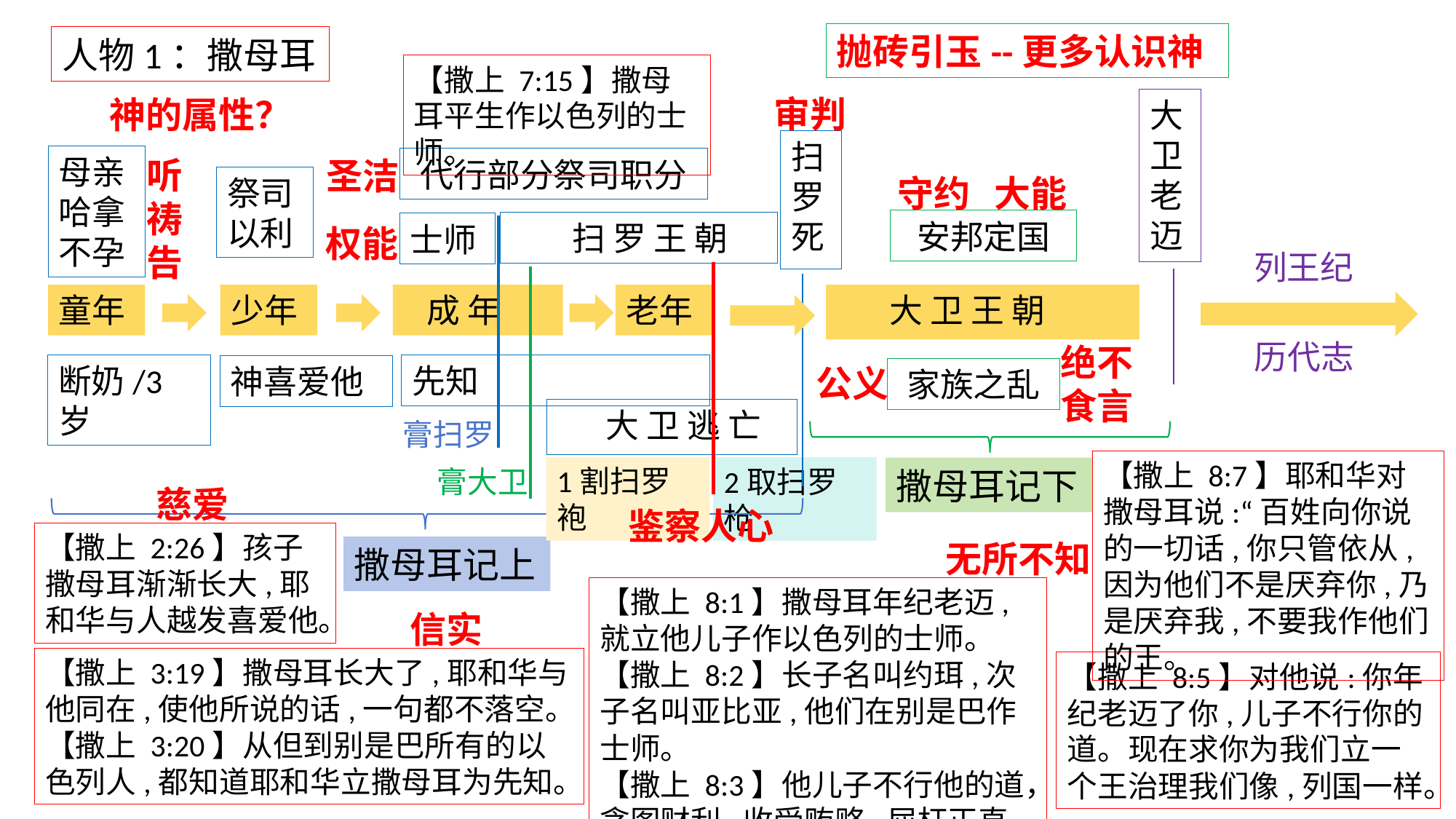

抛砖引玉--更多认识神
人物1：撒母耳
【撒上 7:15】撒母耳平生作以色列的士师。
审判
神的属性？
大卫老迈
扫罗死

母亲哈拿不孕
听祷告
圣洁
代行部分祭司职分
守约
大能
祭司以利
安邦定国
  扫 罗 王 朝
士师
权能
列王纪

童年
少年
  成 年
老年
      大 卫 王 朝

历代志
绝不食言
断奶/3岁
先知
神喜爱他
公义
家族之乱
  大 卫 逃 亡
膏扫罗
【撒上 8:7】耶和华对撒母耳说:“百姓向你说的一切话,你只管依从,因为他们不是厌弃你,乃是厌弃我,不要我作他们的王。
1割扫罗袍
2取扫罗枪
膏大卫
撒母耳记下
慈爱
鉴察人心
【撒上 2:26】孩子撒母耳渐渐长大,耶和华与人越发喜爱他。
无所不知
撒母耳记上
【撒上 8:1】撒母耳年纪老迈,就立他儿子作以色列的士师。
【撒上 8:2】长子名叫约珥,次子名叫亚比亚,他们在别是巴作士师。
【撒上 8:3】他儿子不行他的道，贪图财利,收受贿赂,屈枉正直。
信实
【撒上 3:19】撒母耳长大了,耶和华与他同在,使他所说的话,一句都不落空。
【撒上 3:20】从但到别是巴所有的以色列人,都知道耶和华立撒母耳为先知。
【撒上 8:5】对他说:你年纪老迈了你,儿子不行你的道。现在求你为我们立一个王治理我们像,列国一样。